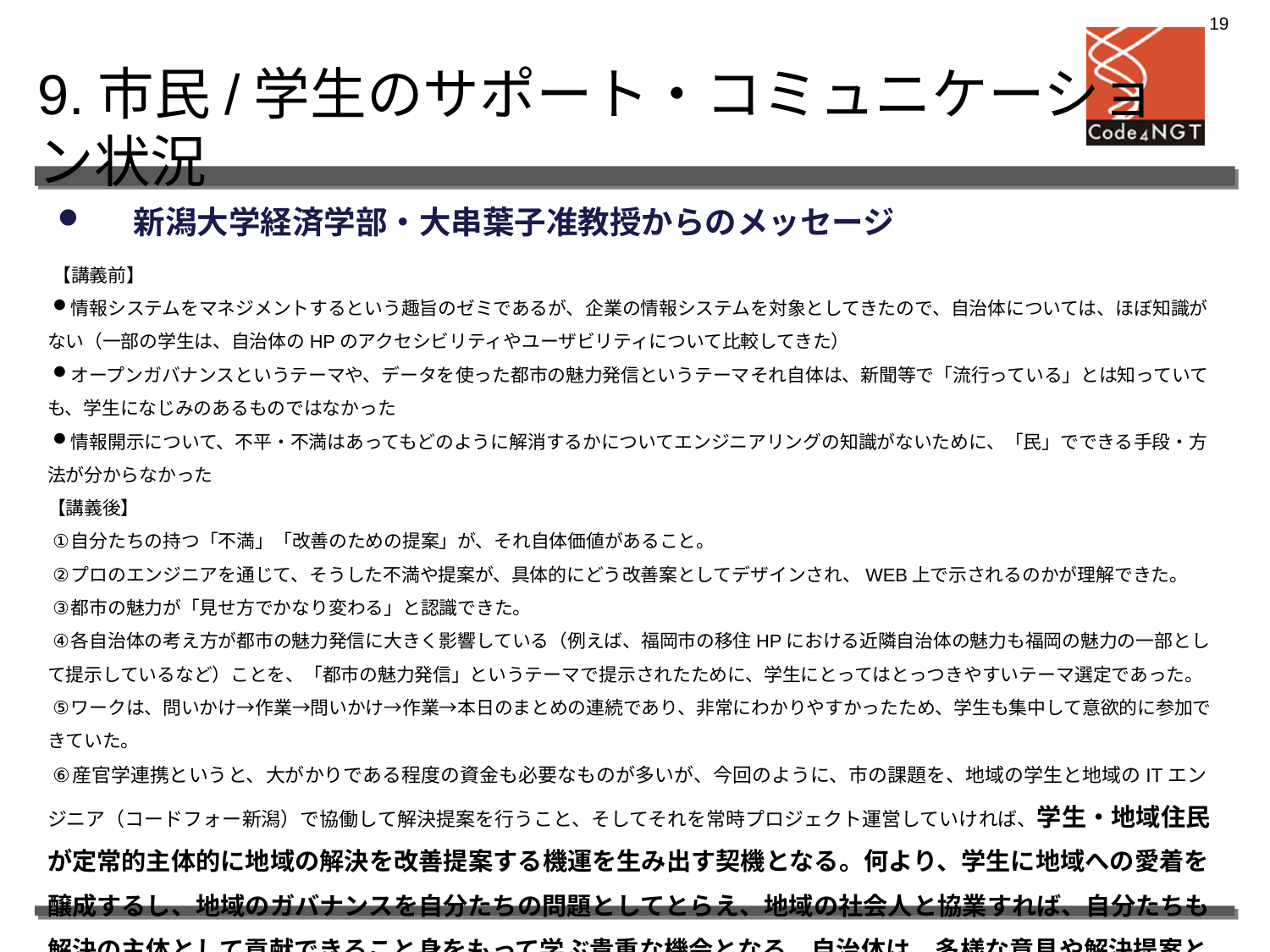

19
9.市民/学生のサポート・コミュニケーション状況
　新潟大学経済学部・大串葉子准教授からのメッセージ

【講義前】
情報システムをマネジメントするという趣旨のゼミであるが、企業の情報システムを対象としてきたので、自治体については、ほぼ知識がない（一部の学生は、自治体のHPのアクセシビリティやユーザビリティについて比較してきた）
オープンガバナンスというテーマや、データを使った都市の魅力発信というテーマそれ自体は、新聞等で「流行っている」とは知っていても、学生になじみのあるものではなかった
情報開示について、不平・不満はあってもどのように解消するかについてエンジニアリングの知識がないために、「民」でできる手段・方法が分からなかった
【講義後】
自分たちの持つ「不満」「改善のための提案」が、それ自体価値があること。
プロのエンジニアを通じて、そうした不満や提案が、具体的にどう改善案としてデザインされ、WEB上で示されるのかが理解できた。
都市の魅力が「見せ方でかなり変わる」と認識できた。
各自治体の考え方が都市の魅力発信に大きく影響している（例えば、福岡市の移住HPにおける近隣自治体の魅力も福岡の魅力の一部として提示しているなど）ことを、「都市の魅力発信」というテーマで提示されたために、学生にとってはとっつきやすいテーマ選定であった。
ワークは、問いかけ→作業→問いかけ→作業→本日のまとめの連続であり、非常にわかりやすかったため、学生も集中して意欲的に参加できていた。
産官学連携というと、大がかりである程度の資金も必要なものが多いが、今回のように、市の課題を、地域の学生と地域のITエンジニア（コードフォー新潟）で協働して解決提案を行うこと、そしてそれを常時プロジェクト運営していければ、学生・地域住民が定常的主体的に地域の解決を改善提案する機運を生み出す契機となる。何より、学生に地域への愛着を醸成するし、地域のガバナンスを自分たちの問題としてとらえ、地域の社会人と協業すれば、自分たちも解決の主体として貢献できること身をもって学ぶ貴重な機会となる。自治体は、多様な意見や解決提案としてその成果を享受できる、という理想的な姿である。